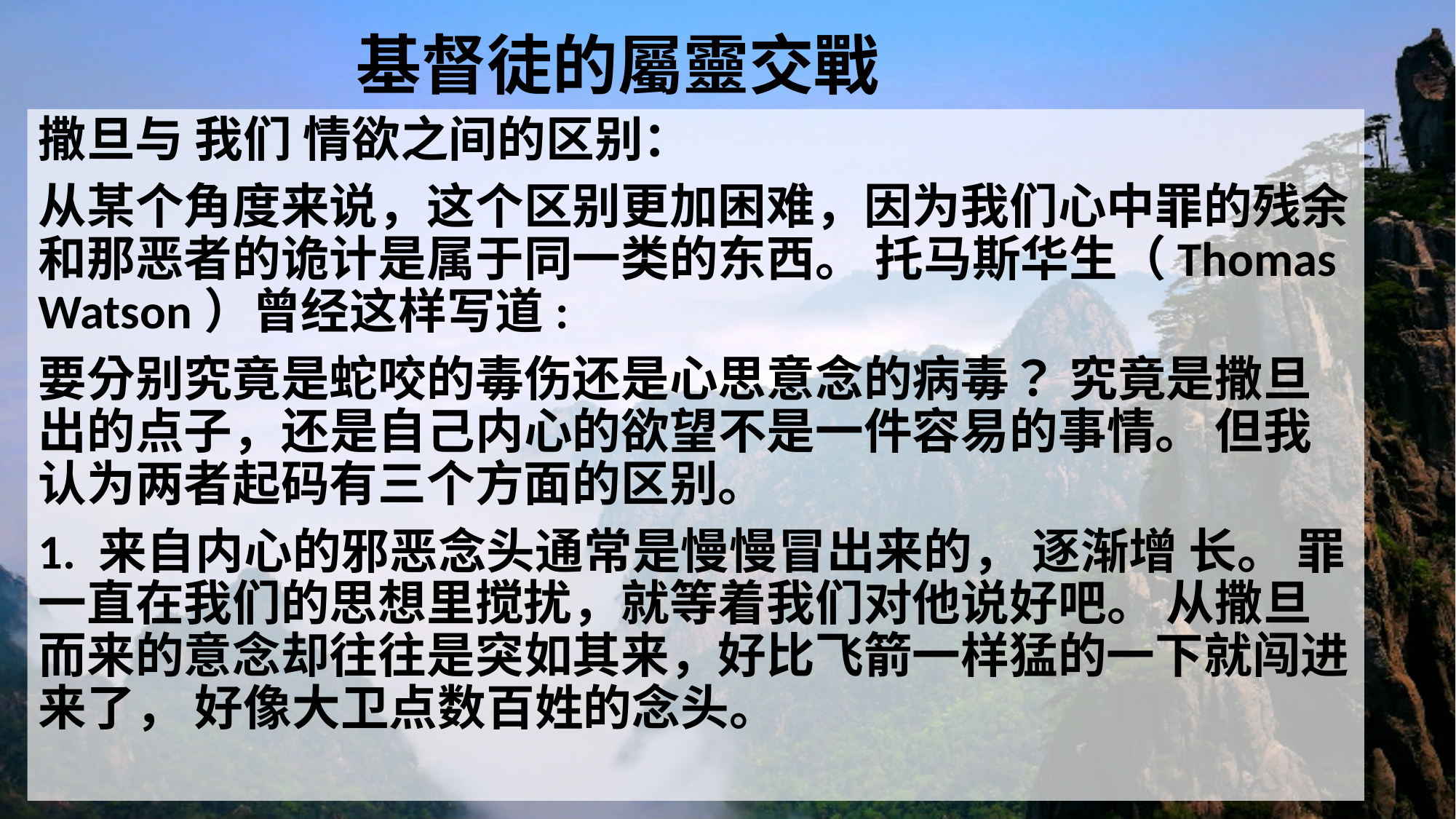

# 基督徒的屬靈交戰
撒旦与 我们 情欲之间的区别：
从某个角度来说，这个区别更加困难，因为我们心中罪的残余和那恶者的诡计是属于同一类的东西。 托马斯华生（Thomas Watson）曾经这样写道:
要分别究竟是蛇咬的毒伤还是心思意念的病毒？ 究竟是撒旦出的点子，还是自己内心的欲望不是一件容易的事情。 但我认为两者起码有三个方面的区别。
1. 来自内心的邪恶念头通常是慢慢冒出来的， 逐渐增 长。 罪一直在我们的思想里搅扰，就等着我们对他说好吧。 从撒旦而来的意念却往往是突如其来，好比飞箭一样猛的一下就闯进来了， 好像大卫点数百姓的念头。